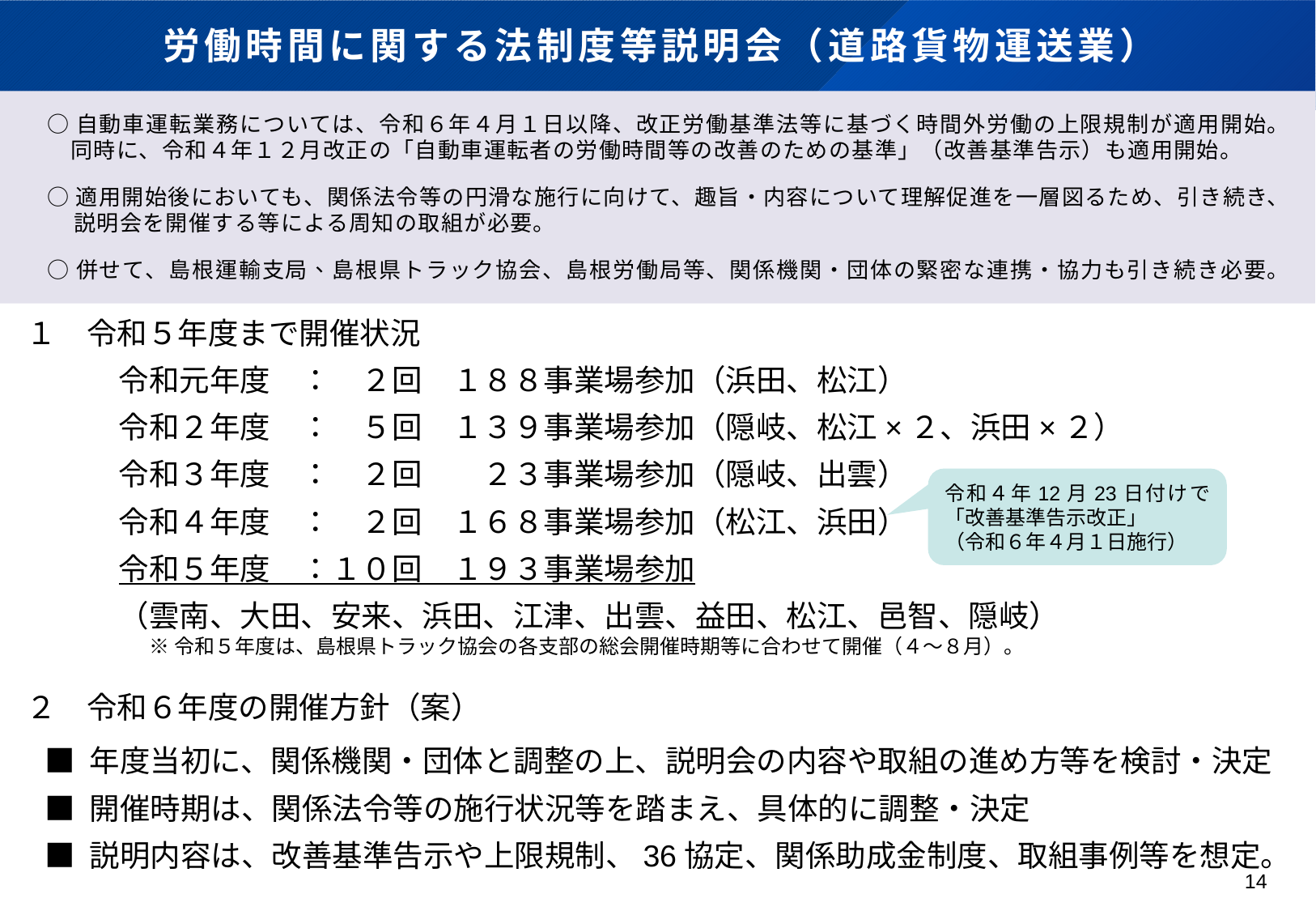

# 労働時間に関する法制度等説明会（道路貨物運送業）
○自動車運転業務については、令和６年４月１日以降、改正労働基準法等に基づく時間外労働の上限規制が適用開始。
　同時に、令和４年１２月改正の「自動車運転者の労働時間等の改善のための基準」（改善基準告示）も適用開始。
○適用開始後においても、関係法令等の円滑な施行に向けて、趣旨・内容について理解促進を一層図るため、引き続き、説明会を開催する等による周知の取組が必要。
○併せて、島根運輸支局、島根県トラック協会、島根労働局等、関係機関・団体の緊密な連携・協力も引き続き必要。
１　令和５年度まで開催状況
令和元年度　：　２回　１８８事業場参加（浜田、松江）
令和２年度　：　５回　１３９事業場参加（隠岐、松江×２、浜田×２）
令和３年度　：　２回　　２３事業場参加（隠岐、出雲）
令和４年度　：　２回　１６８事業場参加（松江、浜田）
令和５年度　：１０回　１９３事業場参加
（雲南、大田、安来、浜田、江津、出雲、益田、松江、邑智、隠岐）
令和４年12月23日付けで「改善基準告示改正」
（令和６年４月１日施行）
※令和５年度は、島根県トラック協会の各支部の総会開催時期等に合わせて開催（４～８月）。
２　令和６年度の開催方針（案）
■ 年度当初に、関係機関・団体と調整の上、説明会の内容や取組の進め方等を検討・決定
■ 開催時期は、関係法令等の施行状況等を踏まえ、具体的に調整・決定
■ 説明内容は、改善基準告示や上限規制、36協定、関係助成金制度、取組事例等を想定。
14